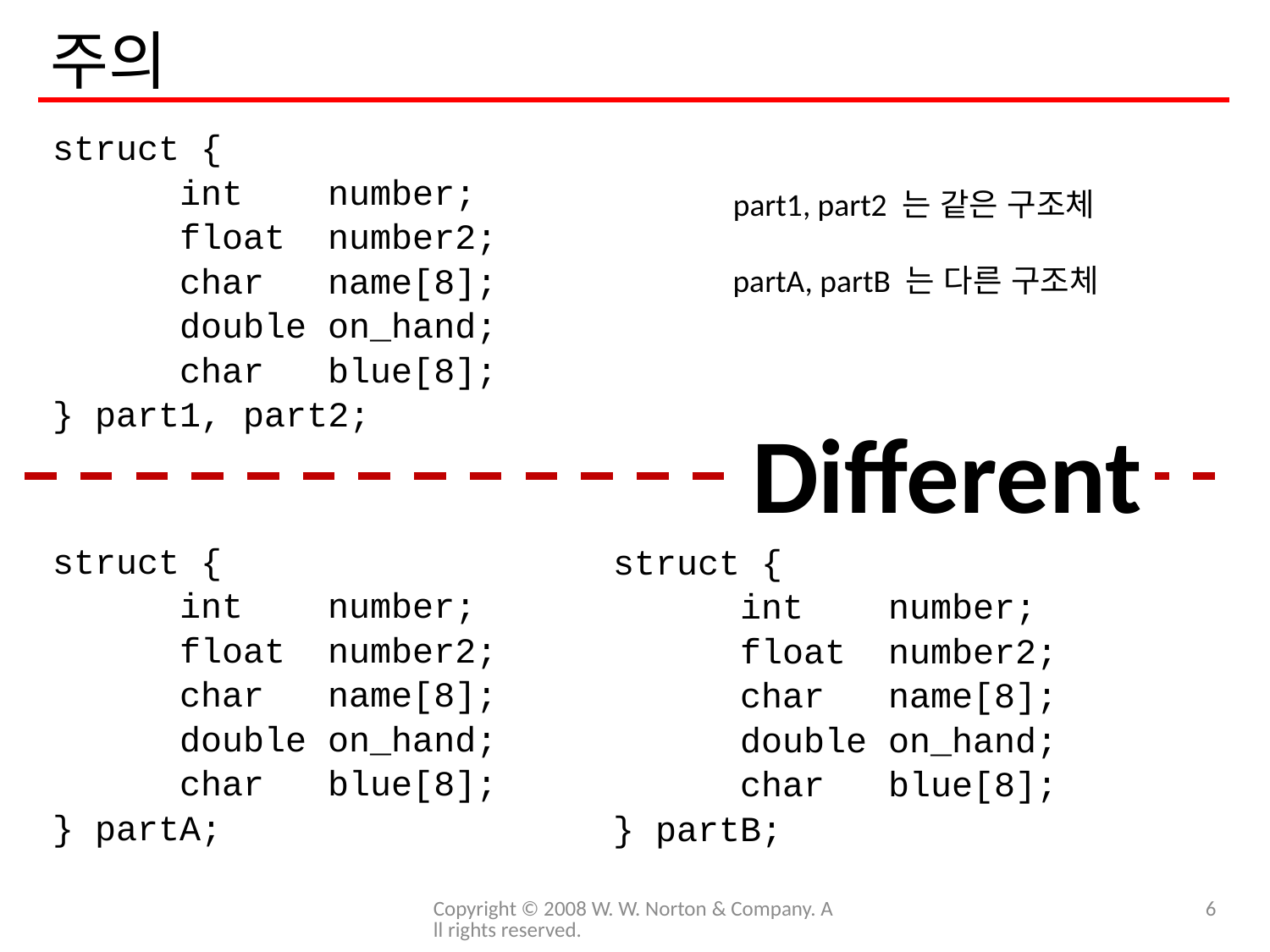

# 주의
struct {
	int    number;
	float  number2;
	char   name[8];
	double on_hand;
	char   blue[8];
} part1, part2;
part1, part2 는 같은 구조체
partA, partB 는 다른 구조체
Different
struct {
	int    number;
	float  number2;
	char   name[8];
	double on_hand;
	char   blue[8];
} partA;
struct {
	int    number;
	float  number2;
	char   name[8];
	double on_hand;
	char   blue[8];
} partB;
Copyright © 2008 W. W. Norton & Company. All rights reserved.
6